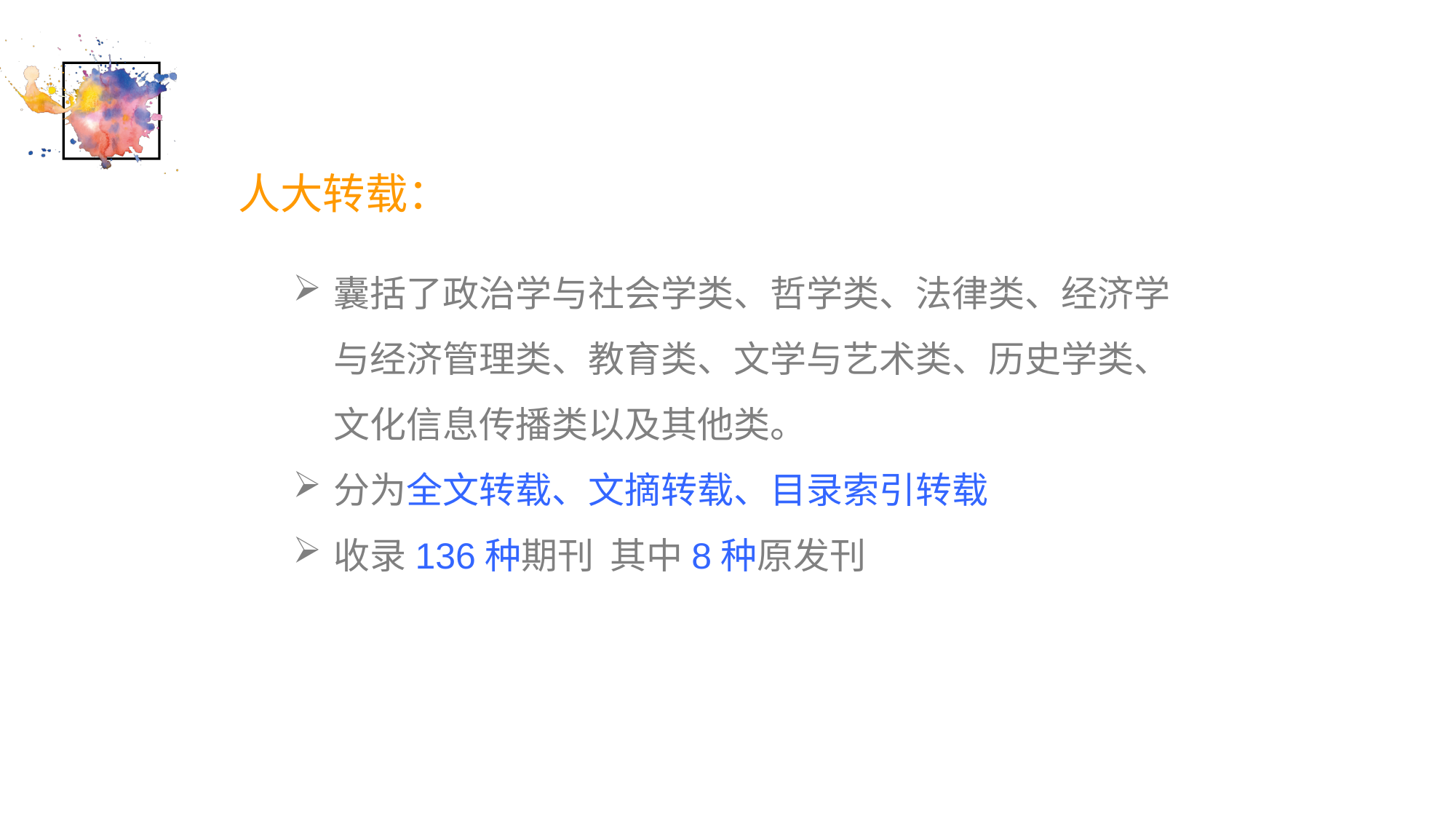

人大转载：
囊括了政治学与社会学类、哲学类、法律类、经济学与经济管理类、教育类、文学与艺术类、历史学类、文化信息传播类以及其他类。
分为全文转载、文摘转载、目录索引转载
收录136种期刊  其中8种原发刊